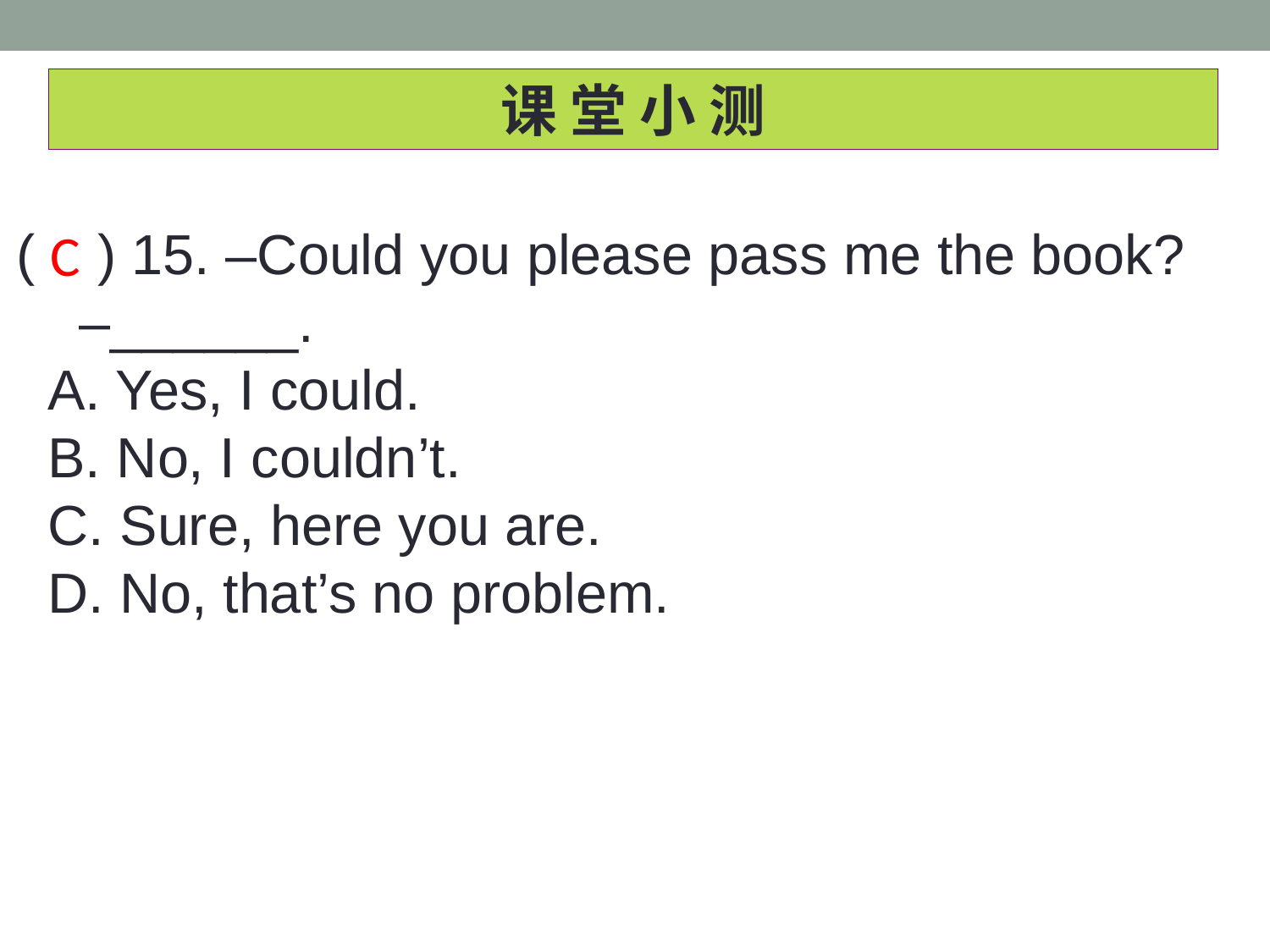

课 堂 小 测
(    ) 15. –Could you please pass me the book?
    –______.
  A. Yes, I could.
  B. No, I couldn’t.
  C. Sure, here you are.
  D. No, that’s no problem.
C